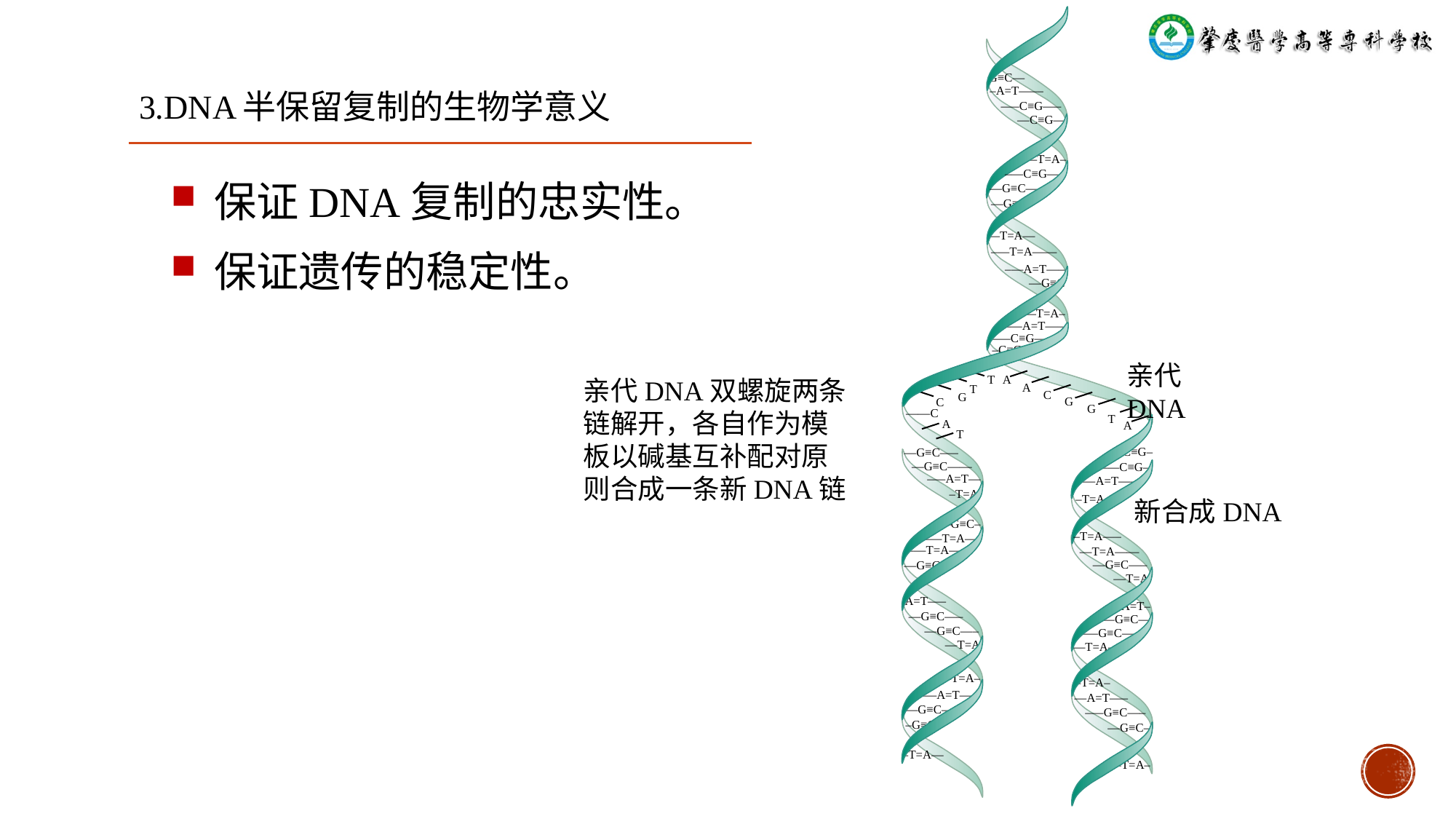

G≡C—
3.DNA半保留复制的生物学意义
‒A=T—‒‒

‒—C≡G—‒
—C≡G—

—T=A‒
保证DNA复制的忠实性。
保证遗传的稳定性。
‒—C≡G—

—G≡C—
—G≡C

—T=A—
‒—T=A—‒‒

‒—A=T—‒

—G≡C

‒—T=A‒
‒—A=T—‒
‒—C≡G—
‒C≡G—
亲代DNA
A
T
亲代DNA双螺旋两条链解开，各自作为模板以碱基互补配对原则合成一条新DNA链
A
T
C
G
G
C
G
——C

T
A
A

T
‒C≡G‒
—G≡C—‒

—G≡C——
‒—C≡G‒

‒—A=T—
‒—A=T—‒
‒T=A

‒T=A‒
新合成DNA

—G≡C‒
‒T=A—‒
‒—T=A—

‒—T=A—
—T=A——
—G≡C—‒
—G≡C

—T=A

A=T—‒
‒A=T‒

—G≡C—‒
—G≡C—

—G≡C—‒
—‒G≡C—‒
—T=A
—T=A—

—T=A‒
‒T=A‒

‒—A=T—‒
—A=T—‒

—G≡C—‒
‒—G≡C—‒
‒G≡C‒

—G≡C‒

‒T=A—
—T=A‒